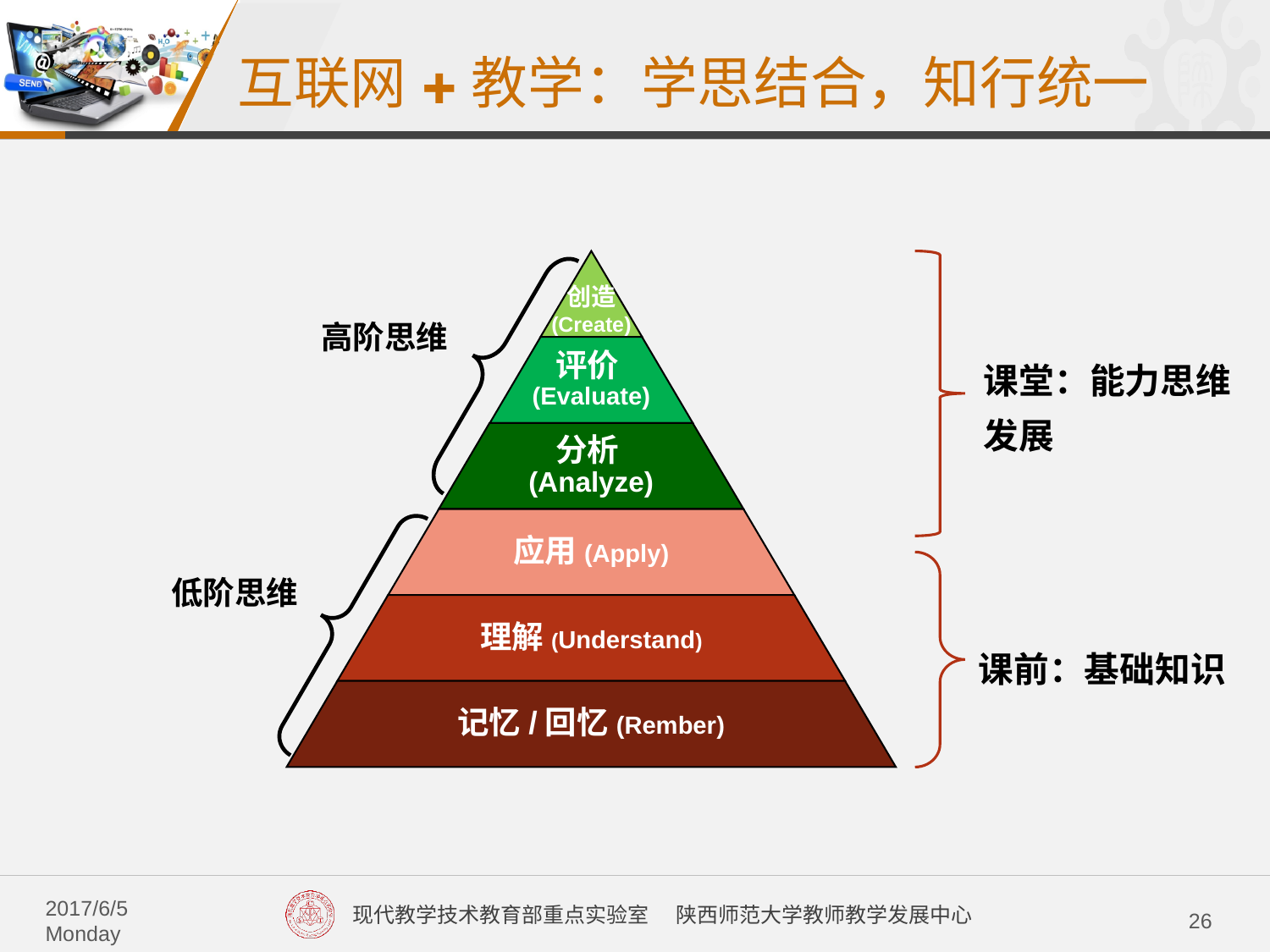

互联网+教学：学思结合，知行统一

高阶思维
创造
(Create)

评价(Evaluate)
课堂：能力思维发展
分析(Analyze)

低阶思维
应用(Apply)

理解(Understand)
课前：基础知识
记忆/回忆(Rember)
2017/6/5 Monday
26